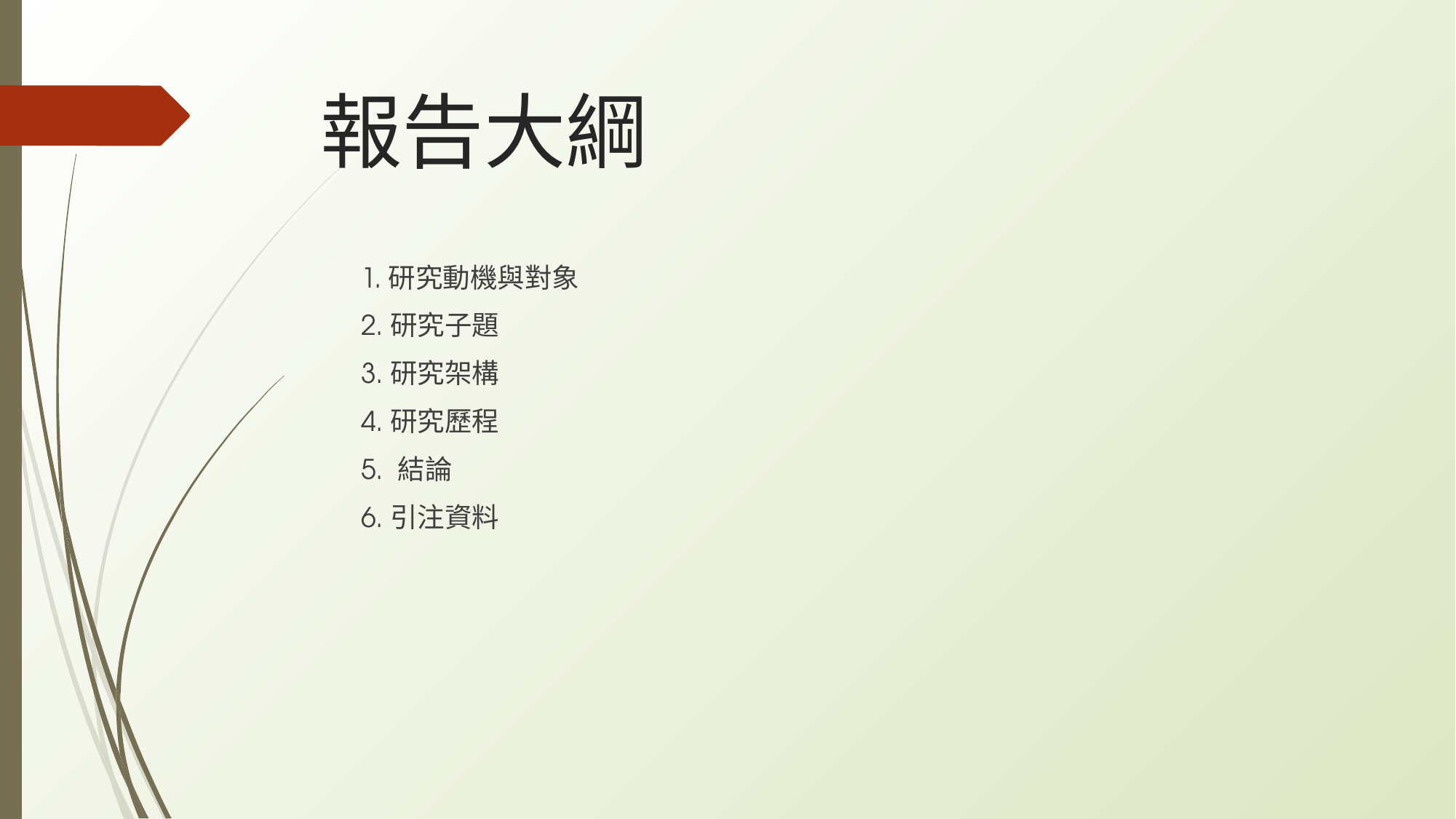

# 報告大綱
1.研究動機與對象
2.研究子題
3.研究架構
4.研究歷程
5. 結論
6.引注資料